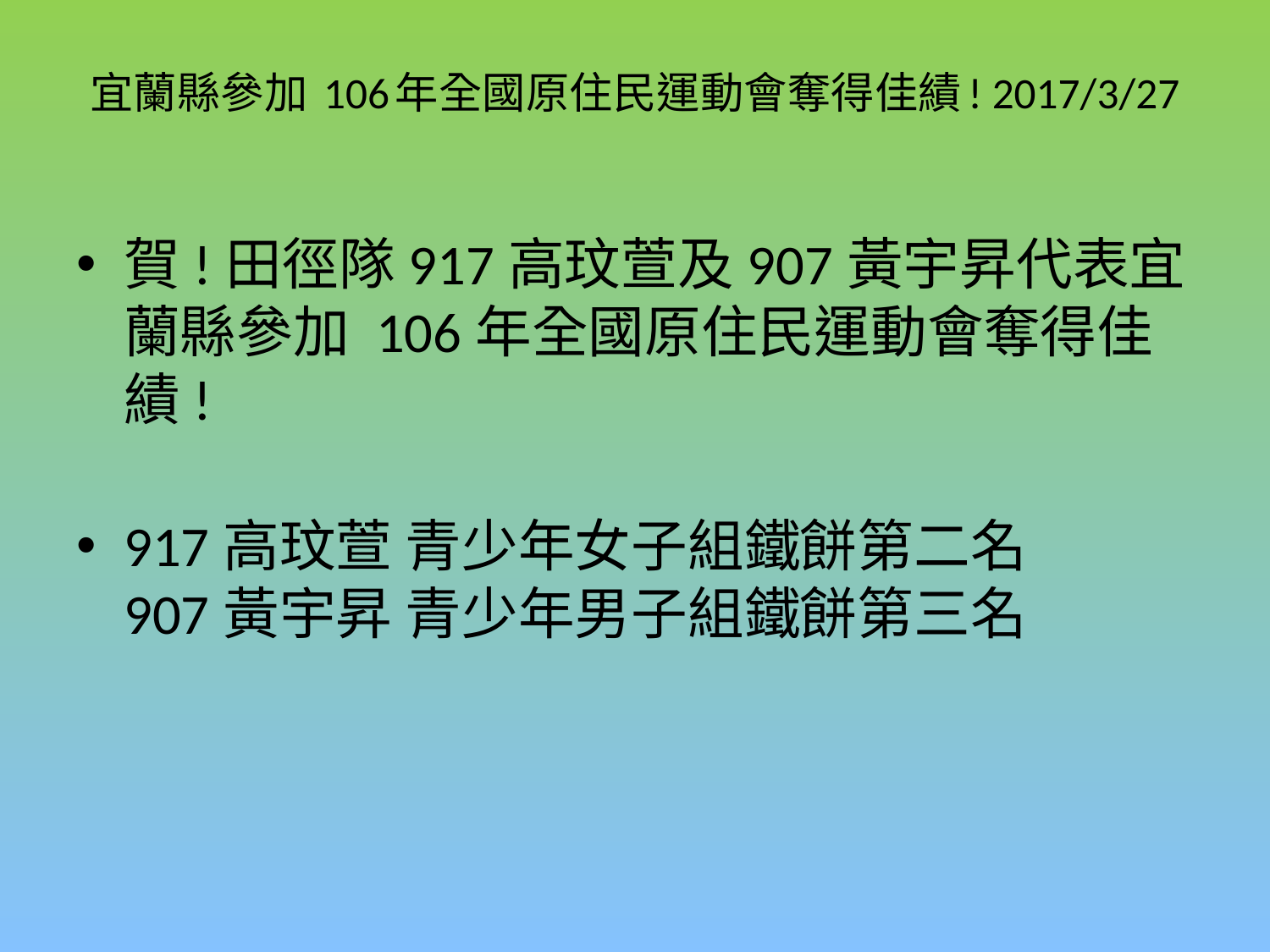

# 宜蘭縣參加 106年全國原住民運動會奪得佳績! 2017/3/27
賀!田徑隊917高玟萱及907黃宇昇代表宜蘭縣參加 106年全國原住民運動會奪得佳績!
917高玟萱 青少年女子組鐵餅第二名
907黃宇昇 青少年男子組鐵餅第三名